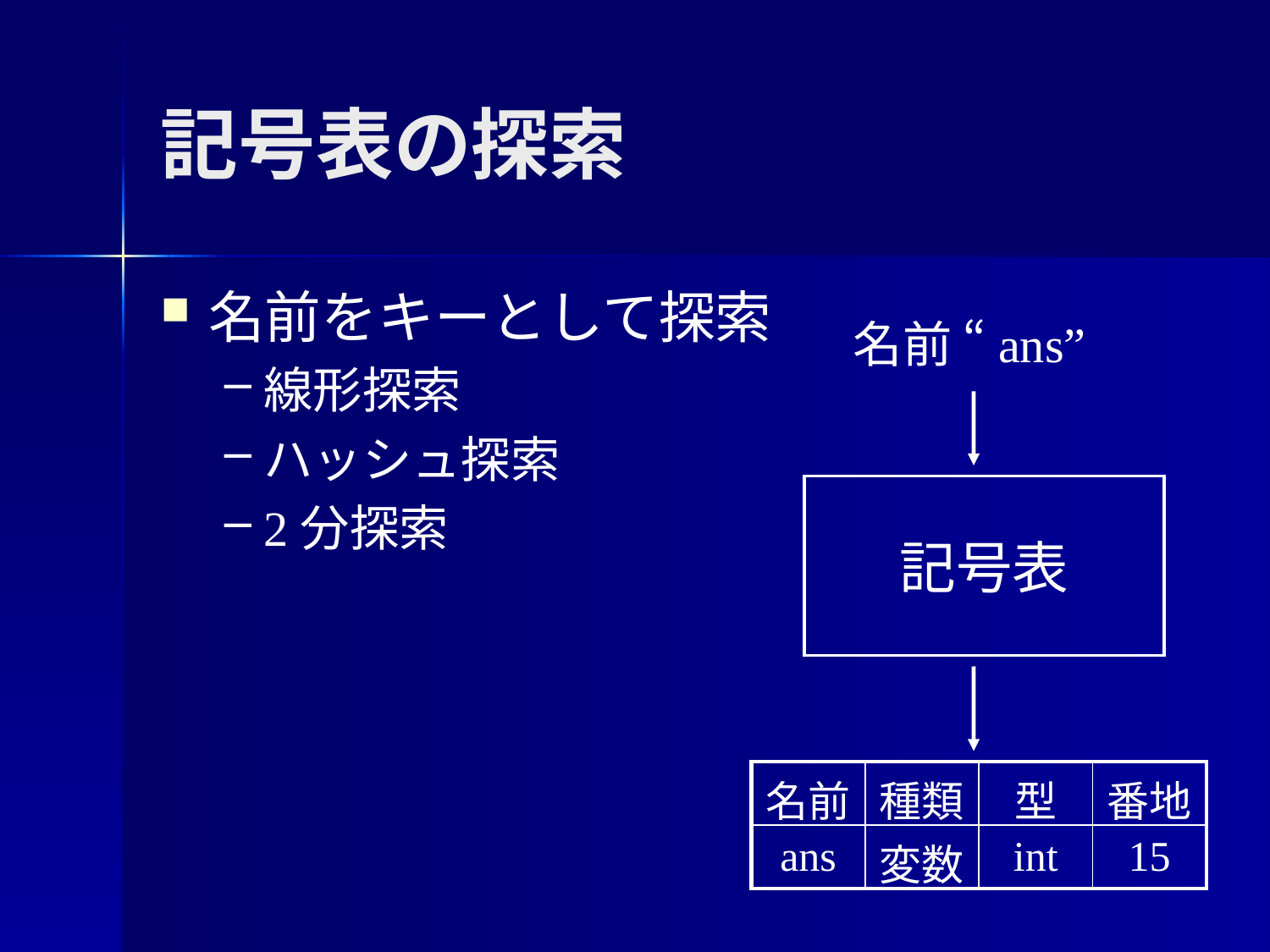

記号表の探索
名前をキーとして探索
線形探索
ハッシュ探索
2分探索
名前 “ans”

記号表

| 名前 | 種類 | 型 | 番地 |
| --- | --- | --- | --- |
| ans | 変数 | int | 15 |